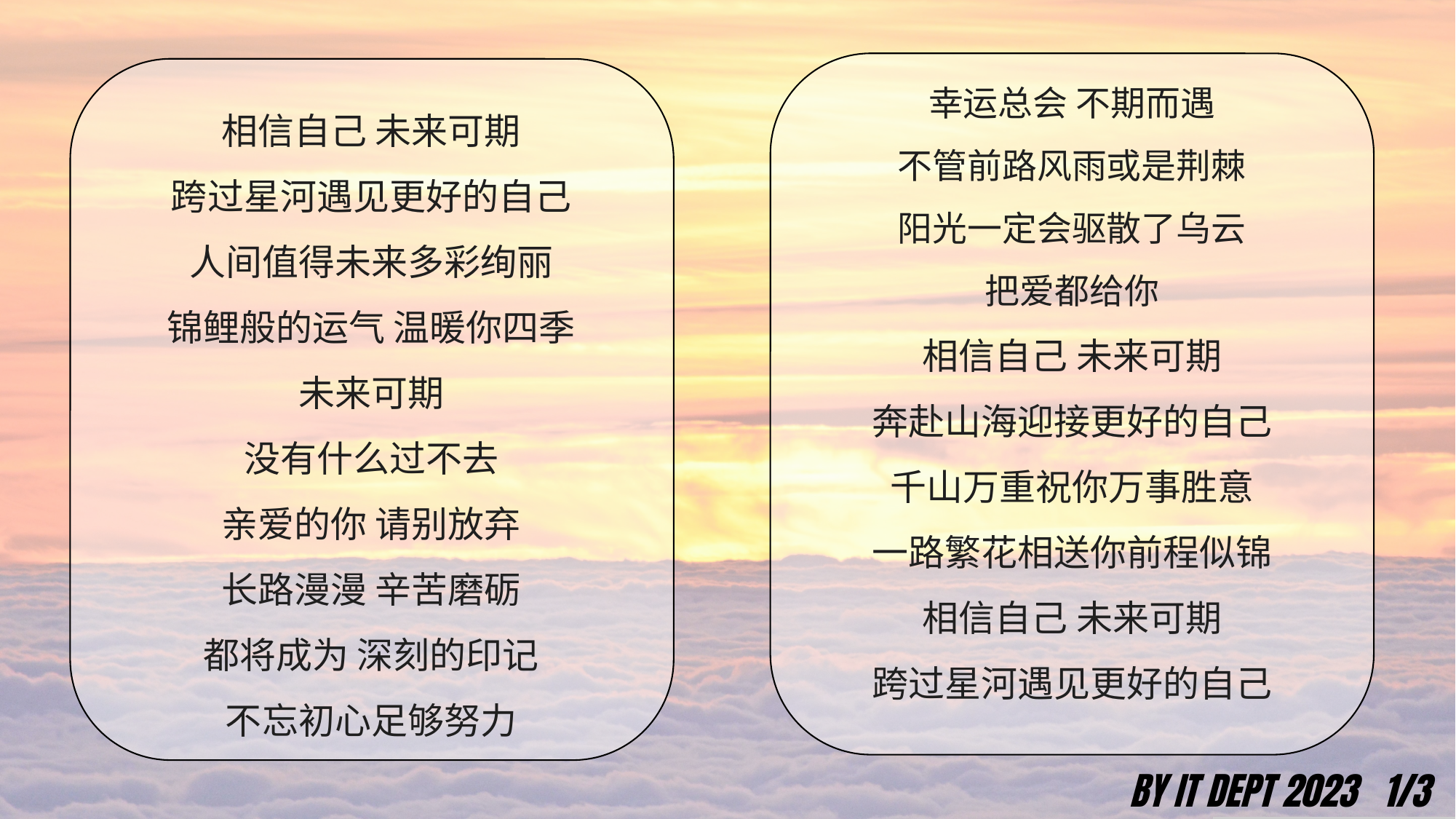

幸运总会 不期而遇
不管前路风雨或是荆棘
阳光一定会驱散了乌云
把爱都给你
相信自己 未来可期
奔赴山海迎接更好的自己
千山万重祝你万事胜意
一路繁花相送你前程似锦
相信自己 未来可期
跨过星河遇见更好的自己

相信自己 未来可期
跨过星河遇见更好的自己
人间值得未来多彩绚丽
锦鲤般的运气 温暖你四季
未来可期
没有什么过不去
亲爱的你 请别放弃
长路漫漫 辛苦磨砺
都将成为 深刻的印记
不忘初心足够努力
BY IT DEPT 2023
1/3